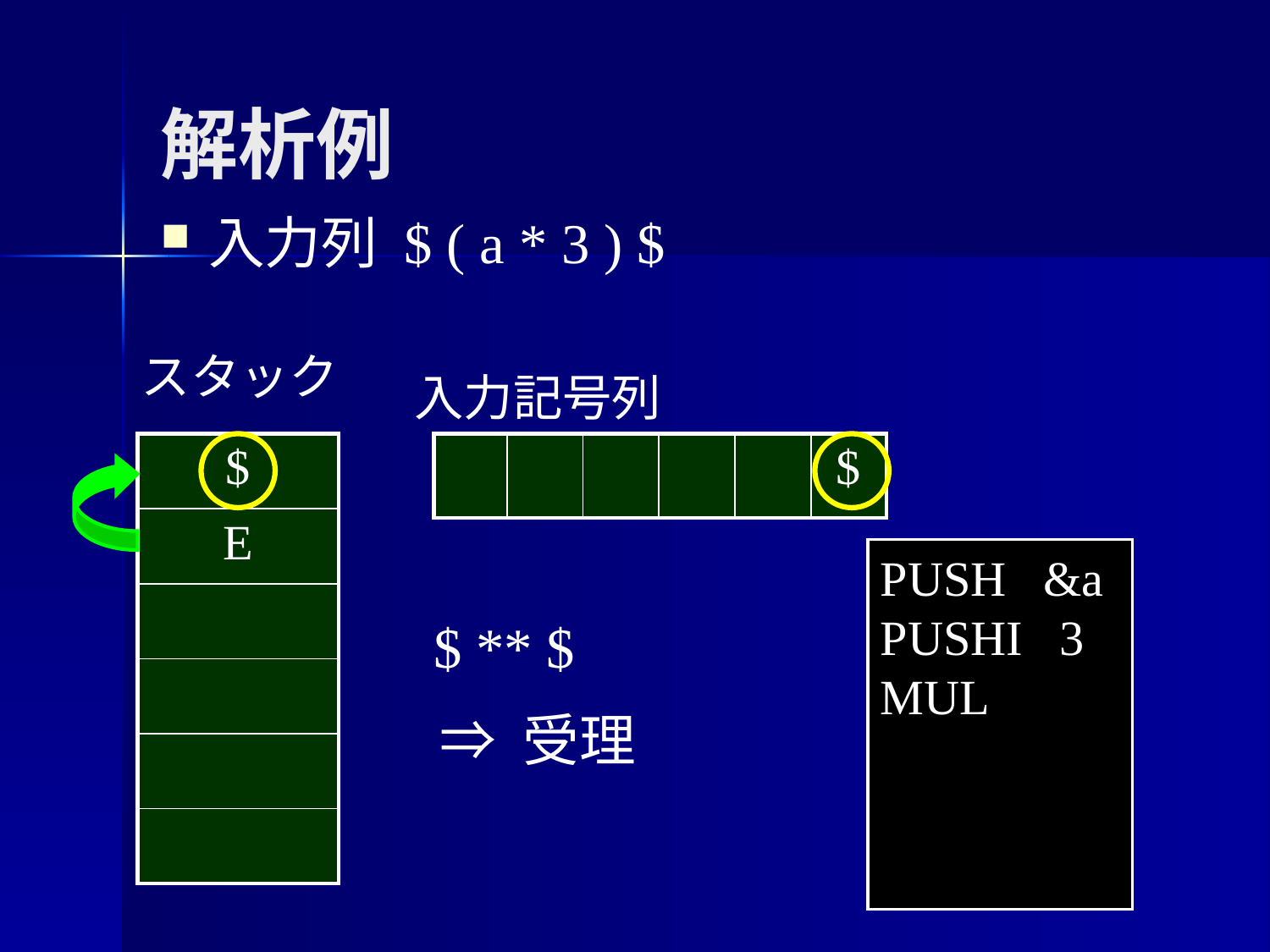

# 解析例
入力列 $ ( a * 3 ) $
スタック
入力記号列
| $ |
| --- |
| E |
|  |
|  |
|  |
|  |

|  |  |  |  |  | $ |
| --- | --- | --- | --- | --- | --- |

PUSH   &a
PUSHI   3
MUL

$ ** $
⇒ 受理